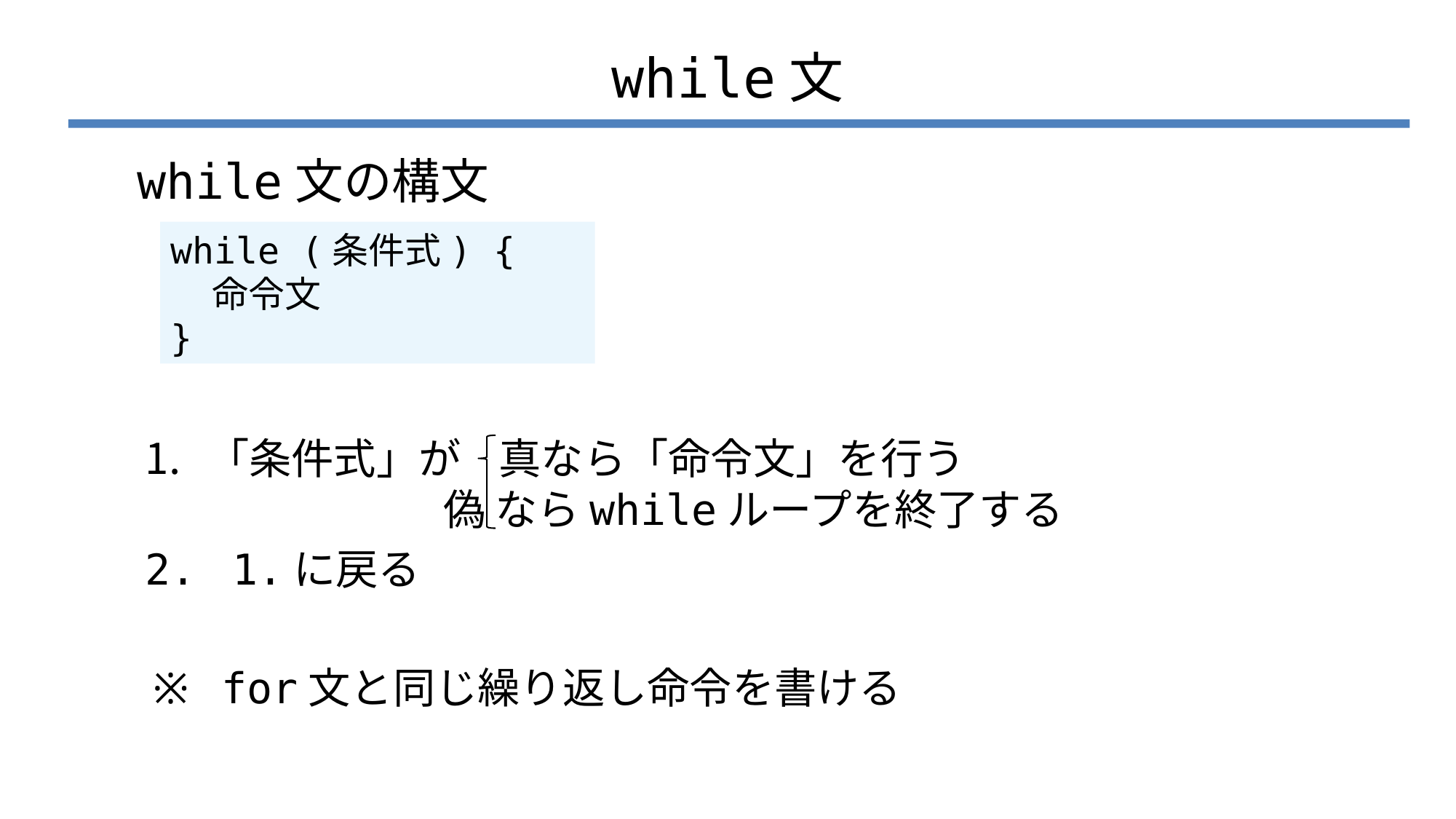

# while文
while文の構文
while (条件式) {
    命令文
}
「条件式」が    真なら「命令文」を行う
                         偽 ならwhileループを終了する
 1.に戻る

※ for文と同じ繰り返し命令を書ける